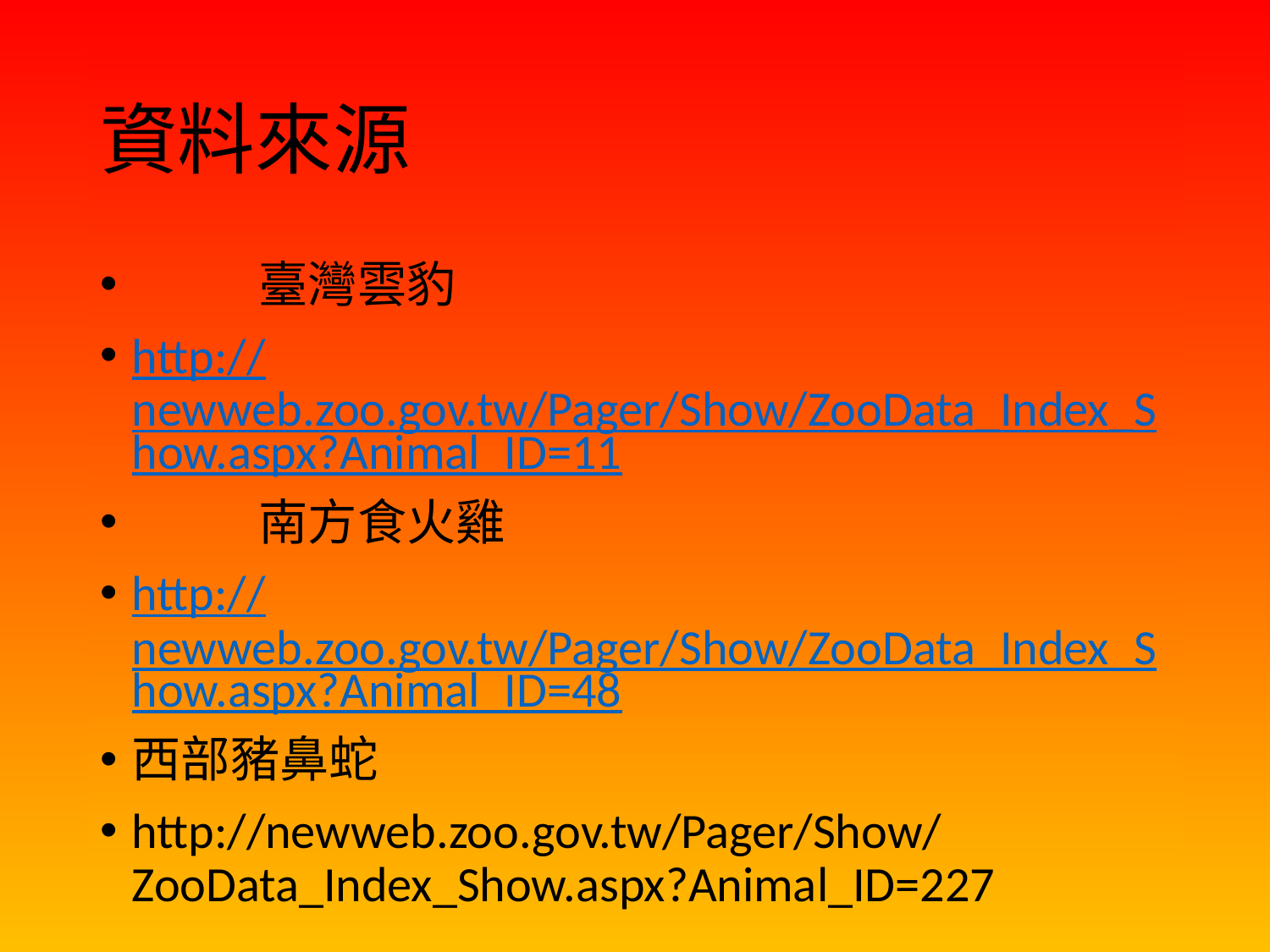

# 資料來源
	臺灣雲豹
http://newweb.zoo.gov.tw/Pager/Show/ZooData_Index_Show.aspx?Animal_ID=11
	南方食火雞
http://newweb.zoo.gov.tw/Pager/Show/ZooData_Index_Show.aspx?Animal_ID=48
西部豬鼻蛇
http://newweb.zoo.gov.tw/Pager/Show/ZooData_Index_Show.aspx?Animal_ID=227